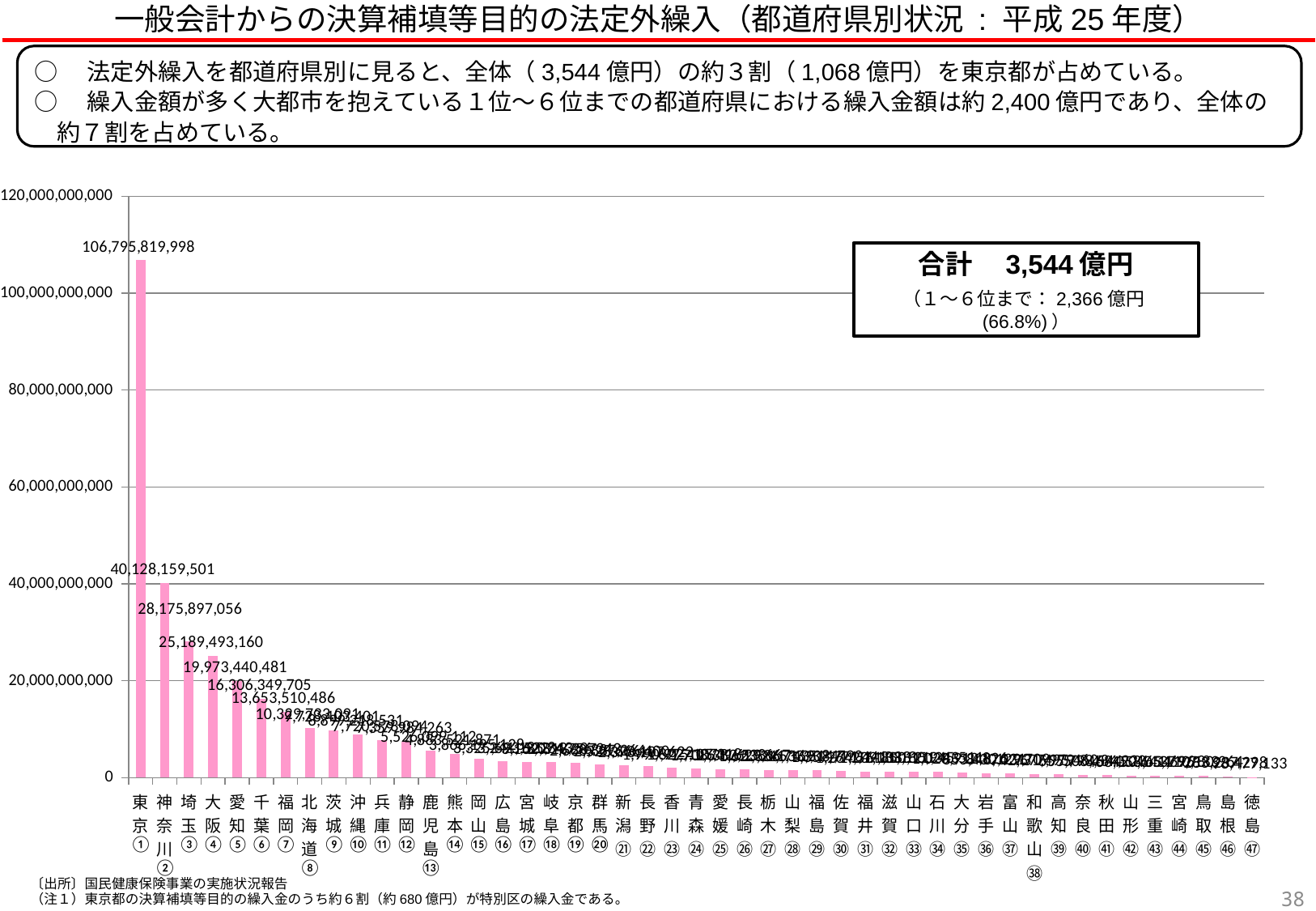

# 一般会計からの決算補填等目的の法定外繰入（都道府県別状況 : 平成25年度）
○　法定外繰入を都道府県別に見ると、全体（3,544億円）の約３割（1,068億円）を東京都が占めている。
○　繰入金額が多く大都市を抱えている１位～６位までの都道府県における繰入金額は約2,400億円であり、全体の約７割を占めている。

### Chart

| Category |  |
|---|---|
| 東京① | 106795819998.0 |
| 神奈川② | 40128159501.0 |
| 埼玉③ | 28175897056.0 |
| 大阪④ | 25189493160.0 |
| 愛知⑤ | 19973440481.0 |
| 千葉⑥ | 16306349705.0 |
| 福岡⑦ | 13653510486.0 |
| 北海道⑧ | 10329733091.0 |
| 茨城⑨ | 9728403401.0 |
| 沖縄⑩ | 8899218531.0 |
| 兵庫⑪ | 7720578094.0 |
| 静岡⑫ | 7359984263.0 |
| 鹿児島⑬ | 5526099112.0 |
| 熊本⑭ | 4883521871.0 |
| 岡山⑮ | 3866195128.0 |
| 広島⑯ | 3325693522.0 |
| 宮城⑰ | 3241185843.0 |
| 岐阜⑱ | 3162818287.0 |
| 京都⑲ | 3074756243.0 |
| 群馬⑳ | 2668887064.0 |
| 新潟㉑ | 2528666400.0 |
| 長野㉒ | 2378107622.0 |
| 香川㉓ | 1990975107.0 |
| 青森㉔ | 1822105318.0 |
| 愛媛㉕ | 1708382538.0 |
| 長崎㉖ | 1649629667.0 |
| 栃木㉗ | 1623241169.0 |
| 山梨㉘ | 1586743084.0 |
| 福島㉙ | 1533514790.0 |
| 佐賀㉚ | 1357771441.0 |
| 福井㉛ | 1264561388.0 |
| 滋賀㉜ | 1209850151.0 |
| 山口㉝ | 1183121343.0 |
| 石川㉞ | 1180945511.0 |
| 大分㉟ | 1020912826.0 |
| 岩手㊱ | 853430031.0 |
| 富山㊲ | 848129709.0 |
| 和歌山㊳ | 742677979.0 |
| 高知㊴ | 731495460.0 |
| 奈良㊵ | 555798544.0 |
| 秋田㊶ | 508484220.0 |
| 山形㊷ | 468058654.0 |
| 三重㊸ | 450641696.0 |
| 宮崎㊹ | 405110183.0 |
| 鳥取㊺ | 379780964.0 |
| 島根㊻ | 283237298.0 |
| 徳島㊼ | 98477133.0 |
合計　3,544億円

（１～６位まで：2,366億円(66.8%)）
〔出所〕国民健康保険事業の実施状況報告
（注１）東京都の決算補填等目的の繰入金のうち約６割（約680億円）が特別区の繰入金である。

38